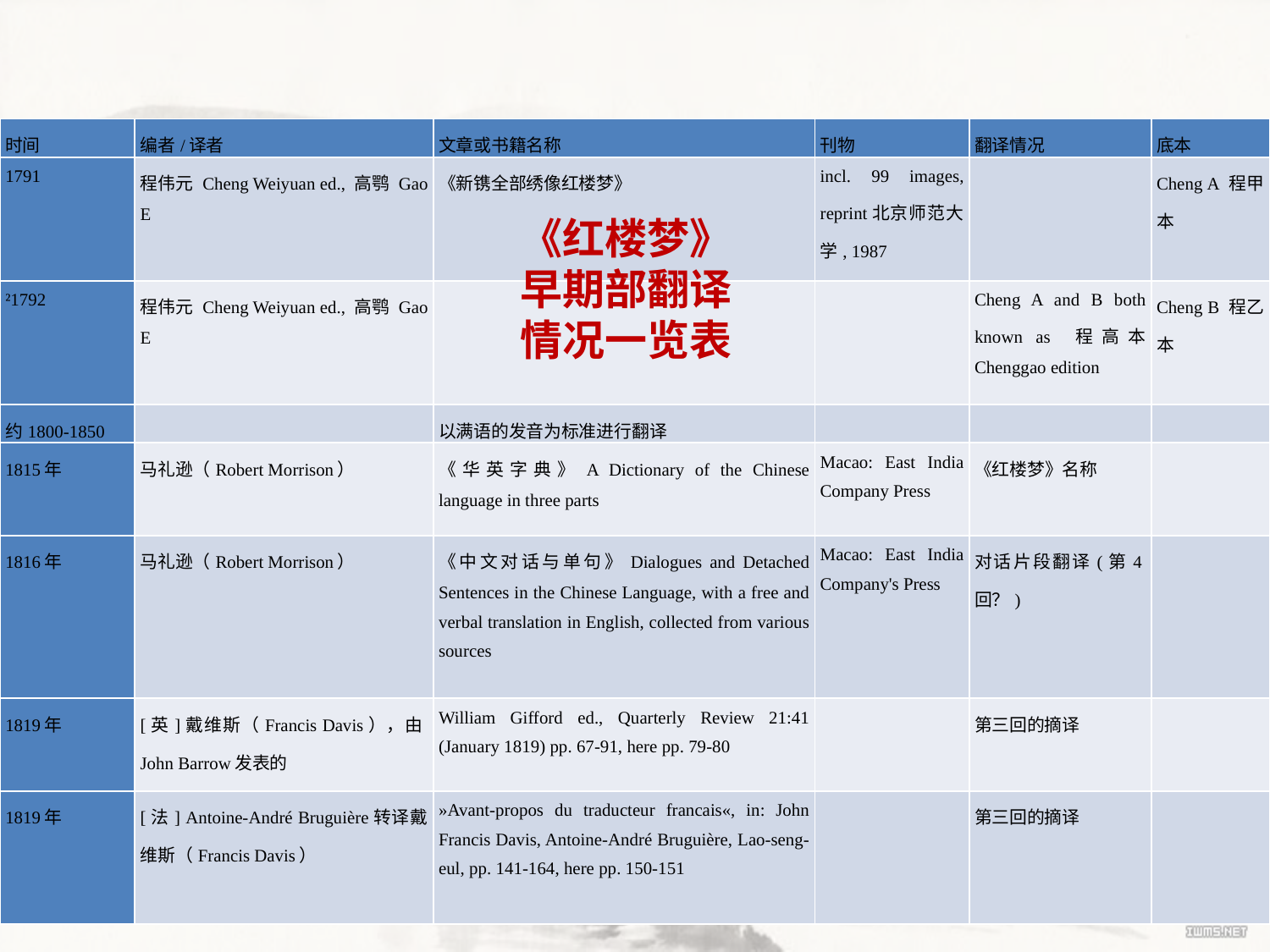

#
| 时间 | 编者/译者 | 文章或书籍名称 | 刊物 | 翻译情况 | 底本 |
| --- | --- | --- | --- | --- | --- |
| 1791 | 程伟元 Cheng Weiyuan ed., 高鹗 Gao E | 《新镌全部绣像红楼梦》 | incl. 99 images, reprint北京师范大学, 1987 |  | Cheng A 程甲本 |
| ²1792 | 程伟元 Cheng Weiyuan ed., 高鹗 Gao E |  |  | Cheng A and B both known as 程高本 Chenggao edition | Cheng B 程乙本 |
| 约1800-1850 |  | 以满语的发音为标准进行翻译 |  |  |  |
| 1815年 | 马礼逊（Robert Morrison） | 《华英字典》A Dictionary of the Chinese language in three parts | Macao: East India Company Press | 《红楼梦》名称 |  |
| 1816年 | 马礼逊（Robert Morrison） | 《中文对话与单句》Dialogues and Detached Sentences in the Chinese Language, with a free and verbal translation in English, collected from various sources | Macao: East India Company's Press | 对话片段翻译(第4回？) |  |
| 1819年 | [英]戴维斯（Francis Davis），由John Barrow发表的 | William Gifford ed., Quarterly Review 21:41 (January 1819) pp. 67-91, here pp. 79-80 |  | 第三回的摘译 |  |
| 1819年 | [法] Antoine-André Bruguière转译戴维斯（Francis Davis） | »Avant-propos du traducteur francais«, in: John Francis Davis, Antoine-André Bruguière, Lao-seng-eul, pp. 141-164, here pp. 150-151 |  | 第三回的摘译 |  |
《红楼梦》
早期部翻译
情况一览表